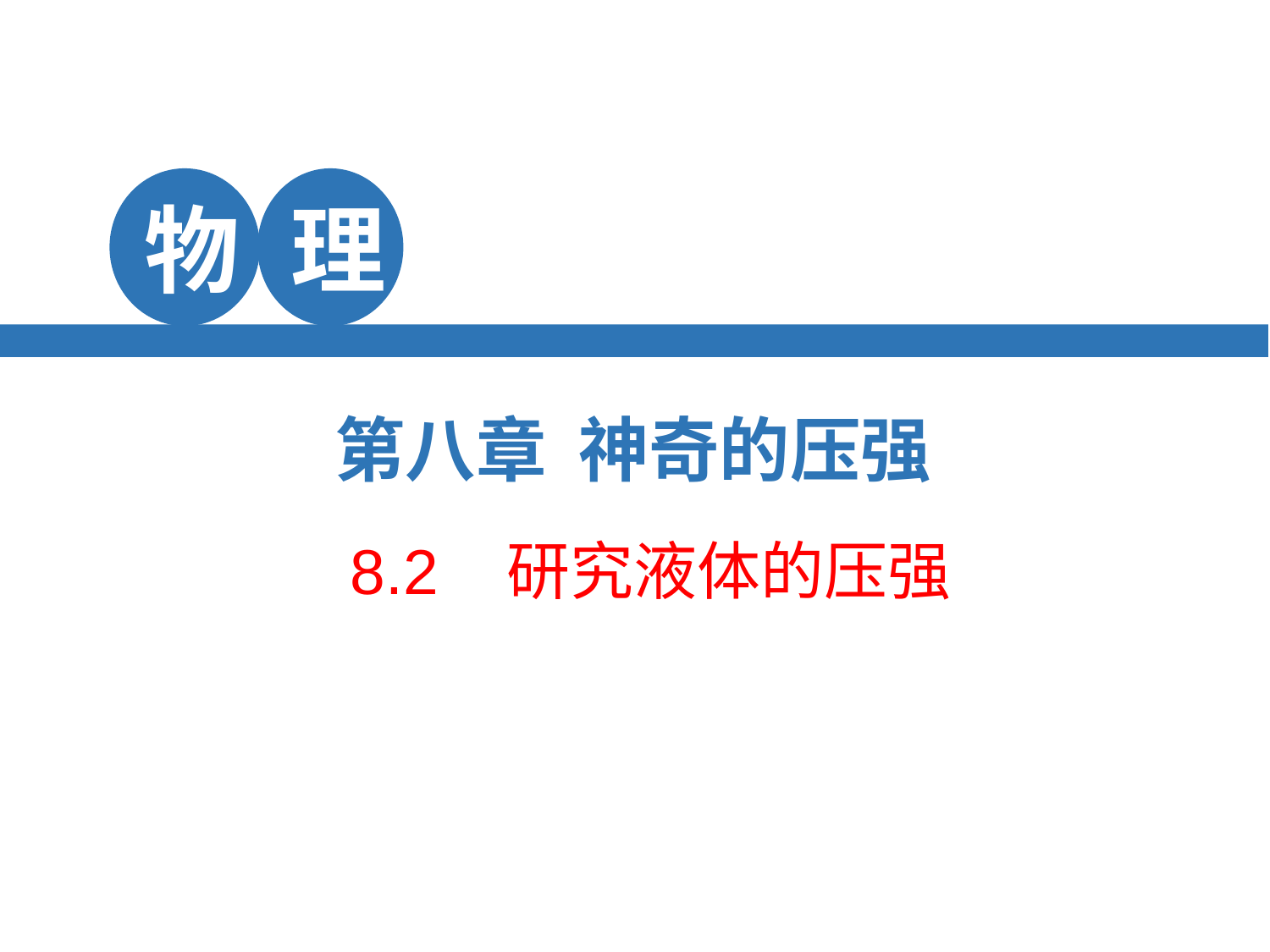

物
理

第八章  神奇的压强
学  视
  8.2   研究液体的压强